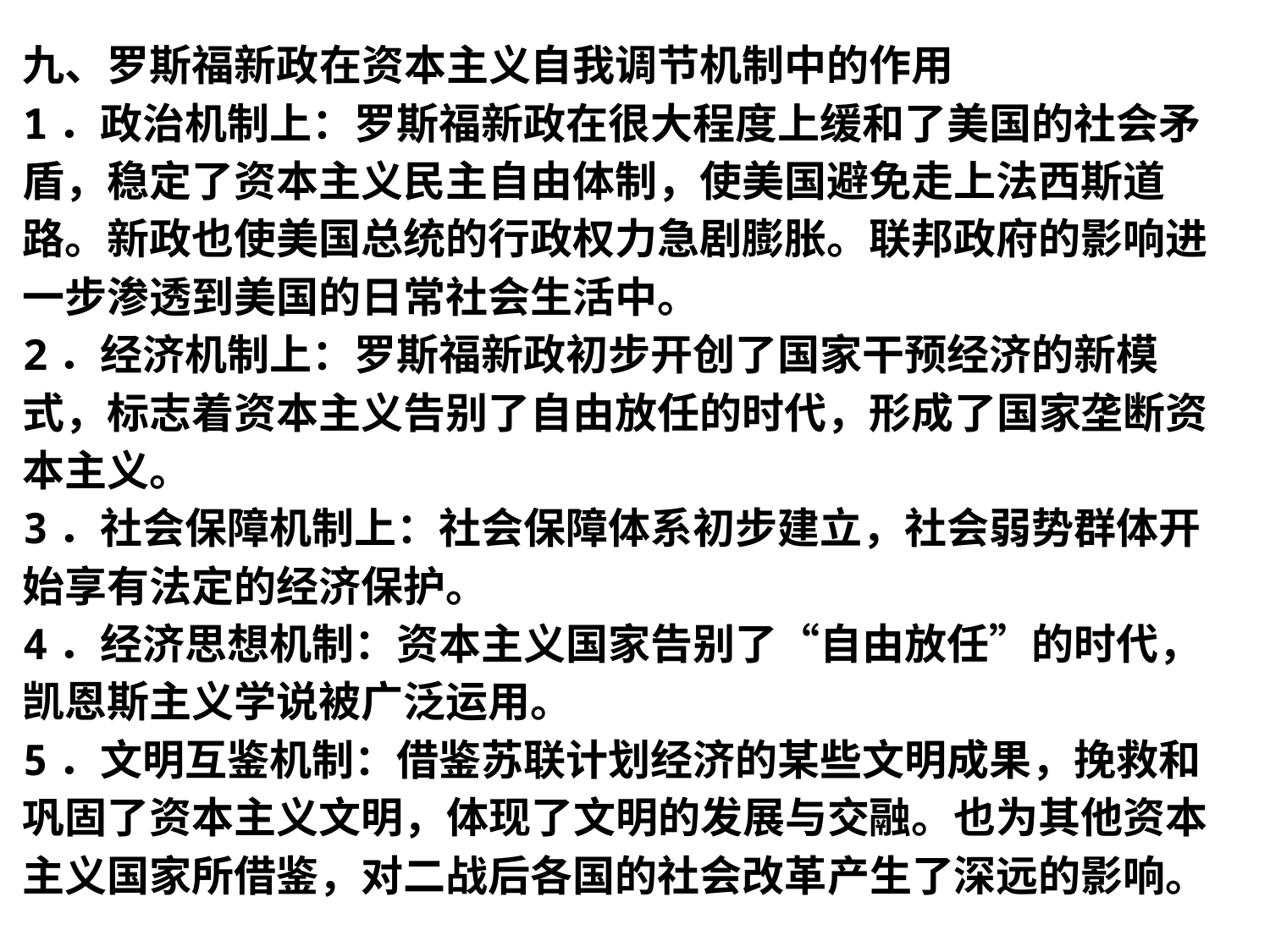

九、罗斯福新政在资本主义自我调节机制中的作用
1．政治机制上：罗斯福新政在很大程度上缓和了美国的社会矛盾，稳定了资本主义民主自由体制，使美国避免走上法西斯道路。新政也使美国总统的行政权力急剧膨胀。联邦政府的影响进一步渗透到美国的日常社会生活中。
2．经济机制上：罗斯福新政初步开创了国家干预经济的新模式，标志着资本主义告别了自由放任的时代，形成了国家垄断资本主义。
3．社会保障机制上：社会保障体系初步建立，社会弱势群体开始享有法定的经济保护。
4．经济思想机制：资本主义国家告别了“自由放任”的时代，凯恩斯主义学说被广泛运用。
5．文明互鉴机制：借鉴苏联计划经济的某些文明成果，挽救和巩固了资本主义文明，体现了文明的发展与交融。也为其他资本主义国家所借鉴，对二战后各国的社会改革产生了深远的影响。